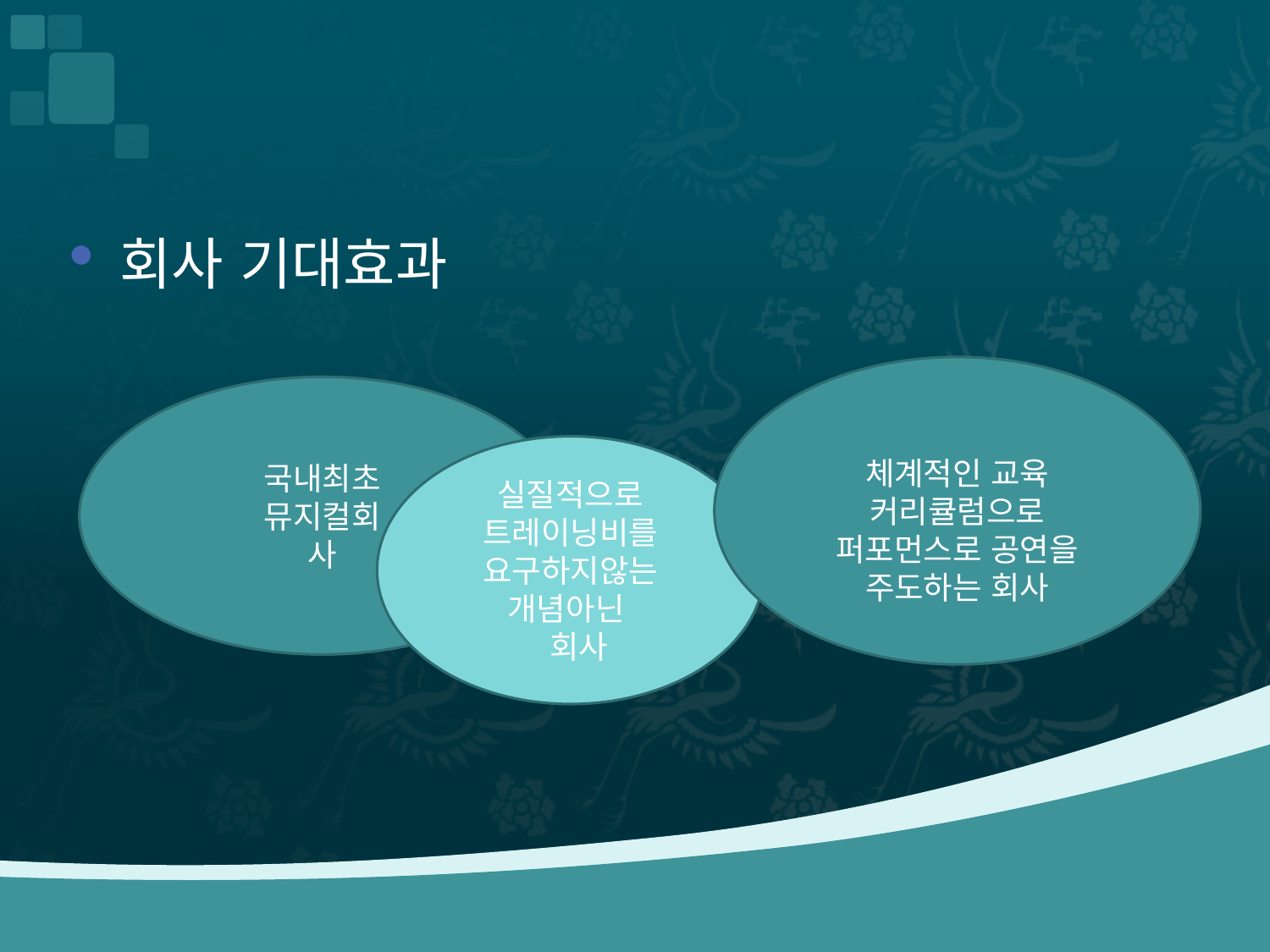

#
회사 기대효과

체계적인 교육 커리큘럼으로 퍼포먼스로 공연을 주도하는 회사
국내최초
뮤지컬회
사
실질적으로 트레이닝비를 요구하지않는 개념아닌
 회사